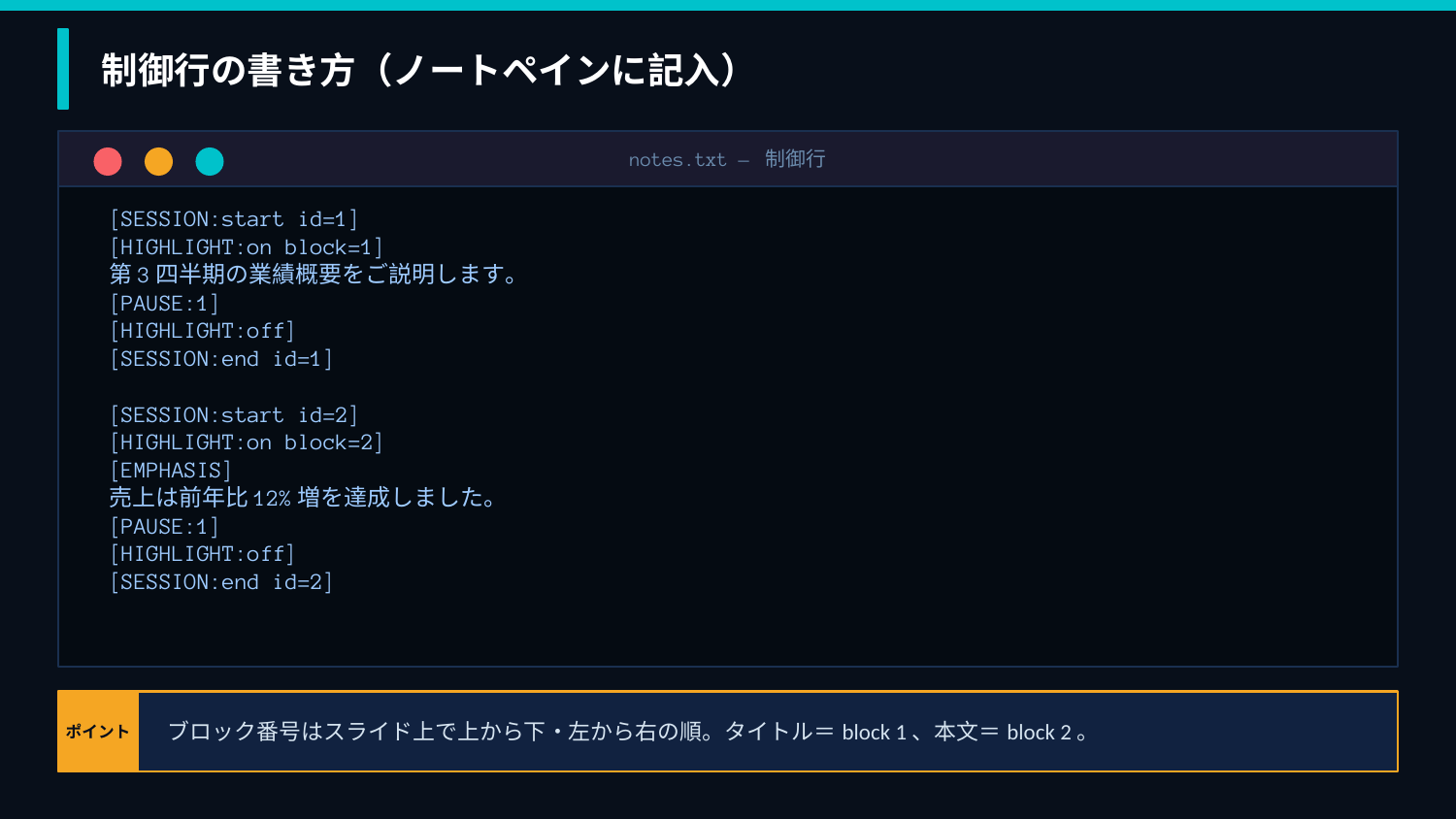

制御行の書き方（ノートペインに記入）

notes.txt — 制御行

[SESSION:start id=1]
[HIGHLIGHT:on block=1]
第3四半期の業績概要をご説明します。
[PAUSE:1]
[HIGHLIGHT:off]
[SESSION:end id=1]

[SESSION:start id=2]
[HIGHLIGHT:on block=2]
[EMPHASIS]
売上は前年比12%増を達成しました。
[PAUSE:1]
[HIGHLIGHT:off]
[SESSION:end id=2]

ポイント
ブロック番号はスライド上で上から下・左から右の順。タイトル＝block 1、本文＝block 2。